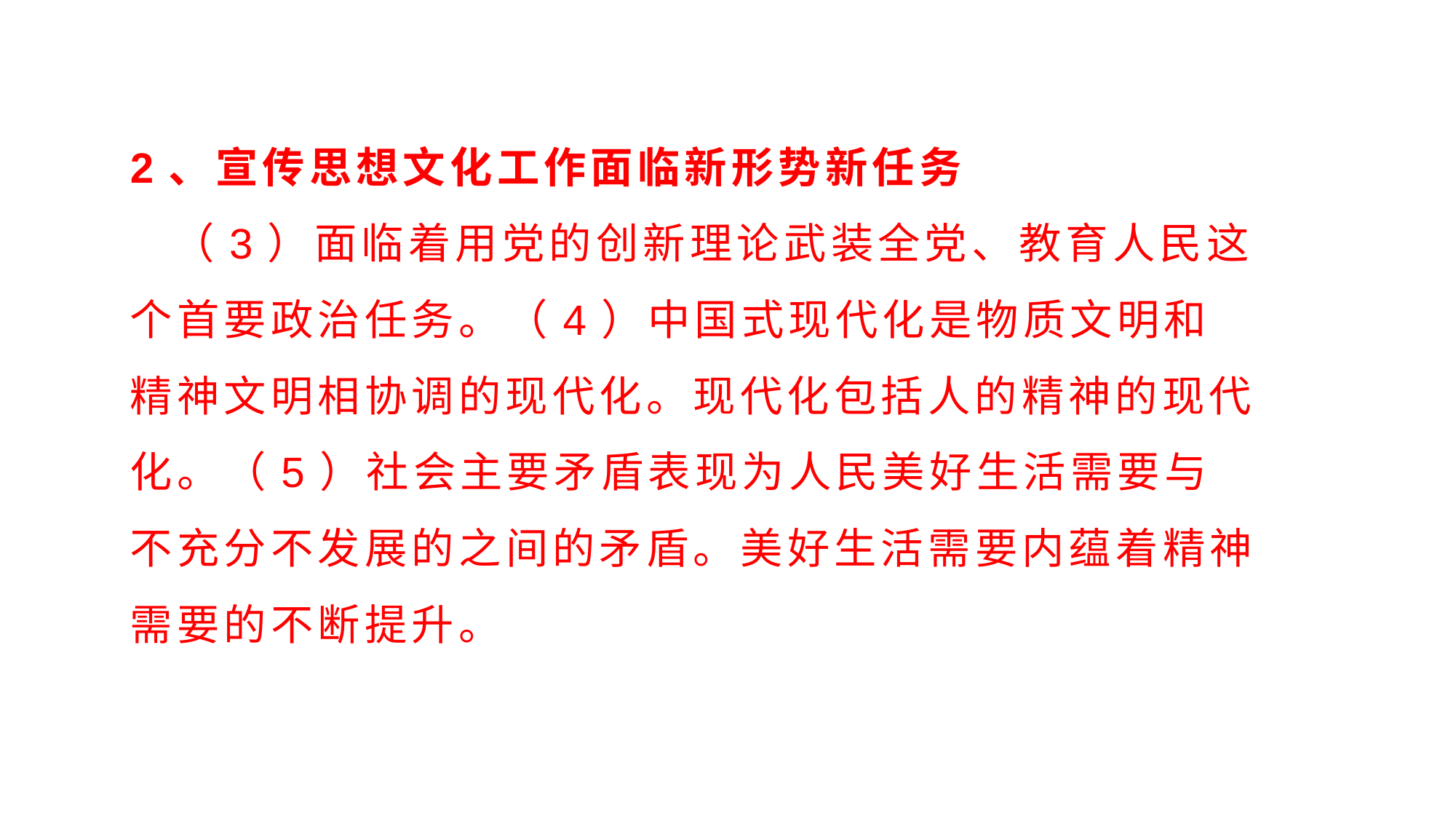

# 2、宣传思想文化工作面临新形势新任务 （3）面临着用党的创新理论武装全党、教育人民这个首要政治任务。（4）中国式现代化是物质文明和精神文明相协调的现代化。现代化包括人的精神的现代化。（5）社会主要矛盾表现为人民美好生活需要与不充分不发展的之间的矛盾。美好生活需要内蕴着精神需要的不断提升。